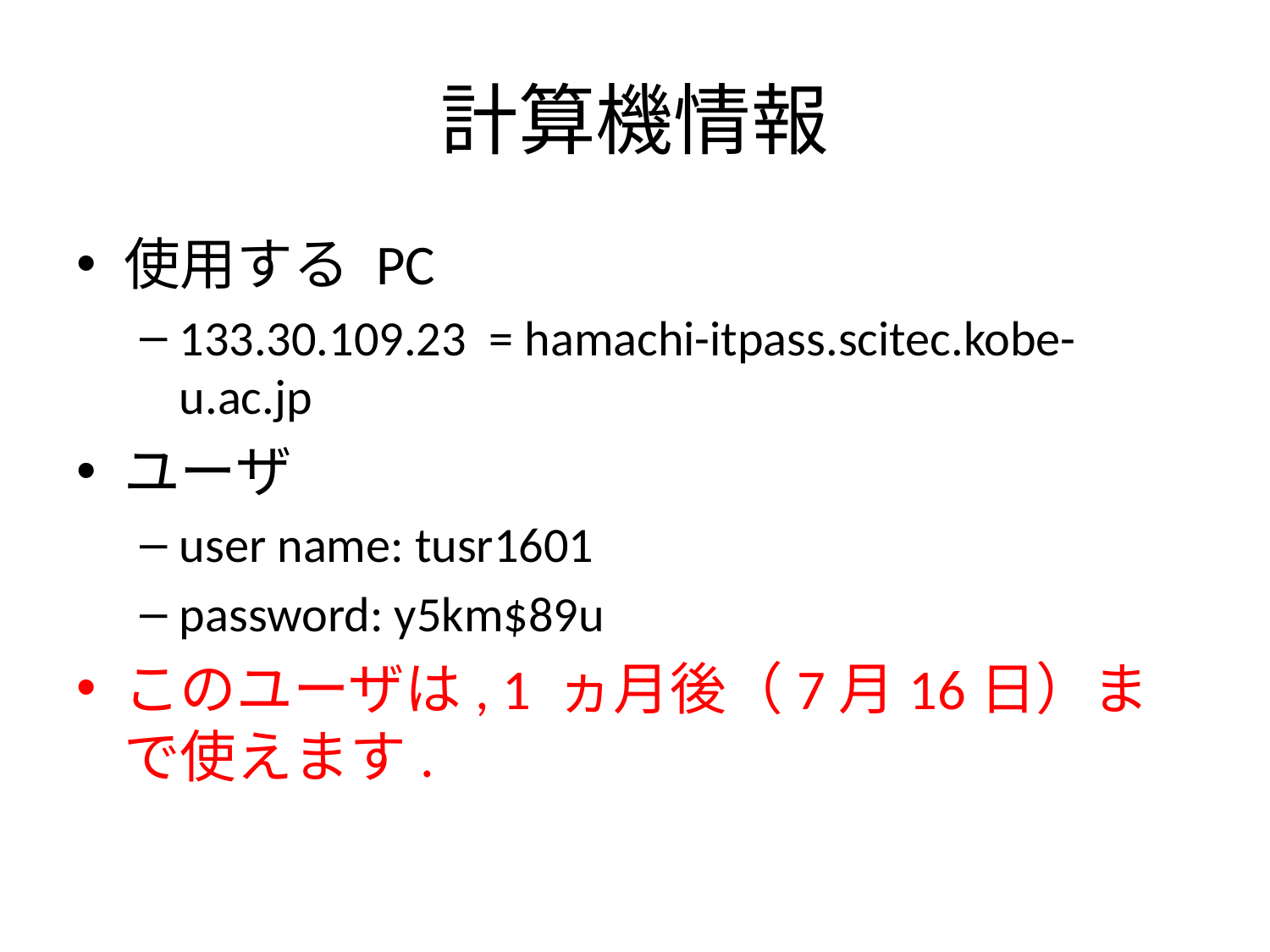

# 計算機情報
使用する PC
133.30.109.23  = hamachi-itpass.scitec.kobe-u.ac.jp
ユーザ
user name: tusr1601
password: y5km$89u
このユーザは, 1 ヵ月後（7月16日）まで使えます.